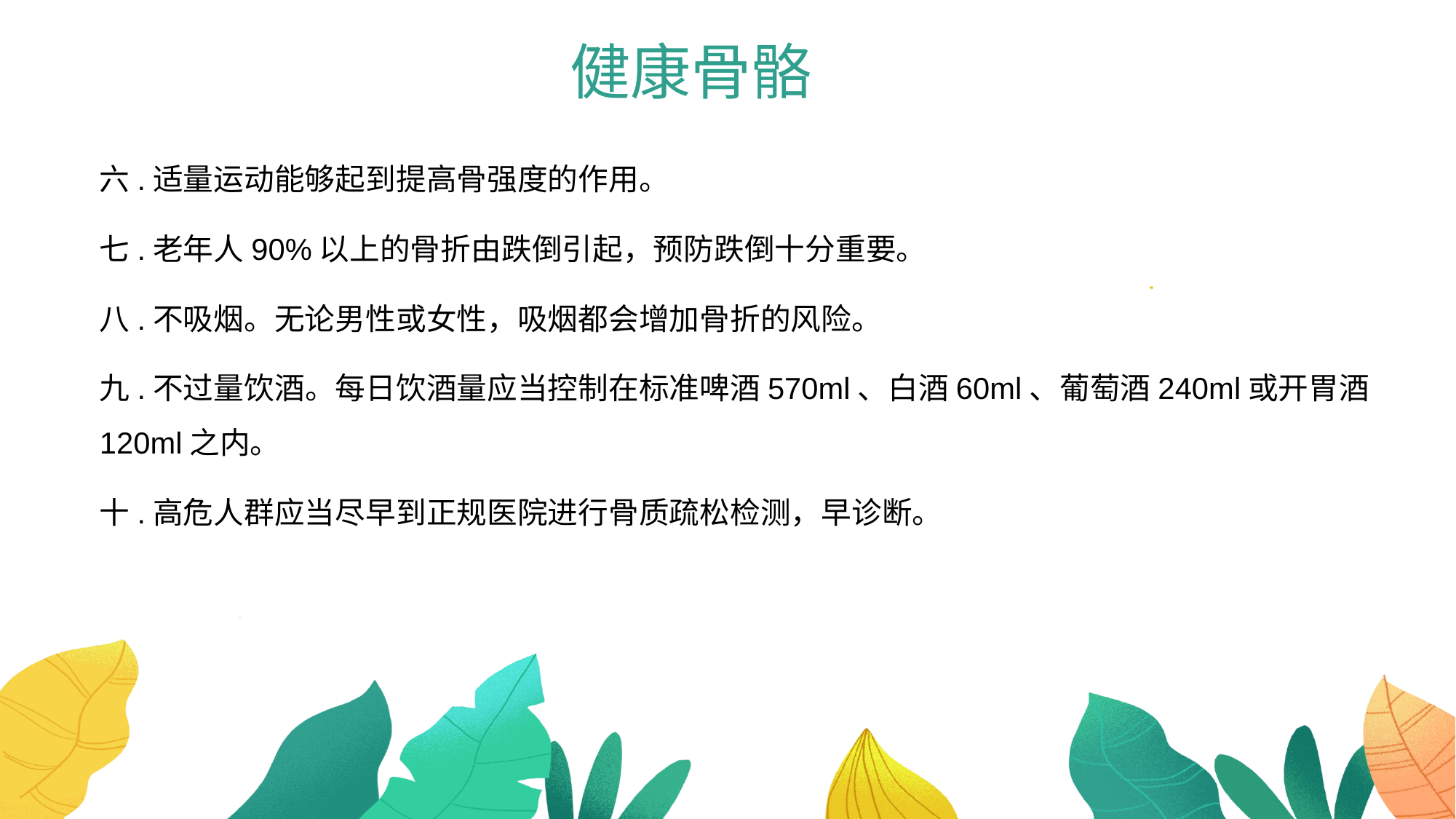

健康骨骼
六.适量运动能够起到提高骨强度的作用。
七.老年人90%以上的骨折由跌倒引起，预防跌倒十分重要。
八.不吸烟。无论男性或女性，吸烟都会增加骨折的风险。
九.不过量饮酒。每日饮酒量应当控制在标准啤酒570ml、白酒60ml、葡萄酒240ml或开胃酒120ml之内。
十.高危人群应当尽早到正规医院进行骨质疏松检测，早诊断。